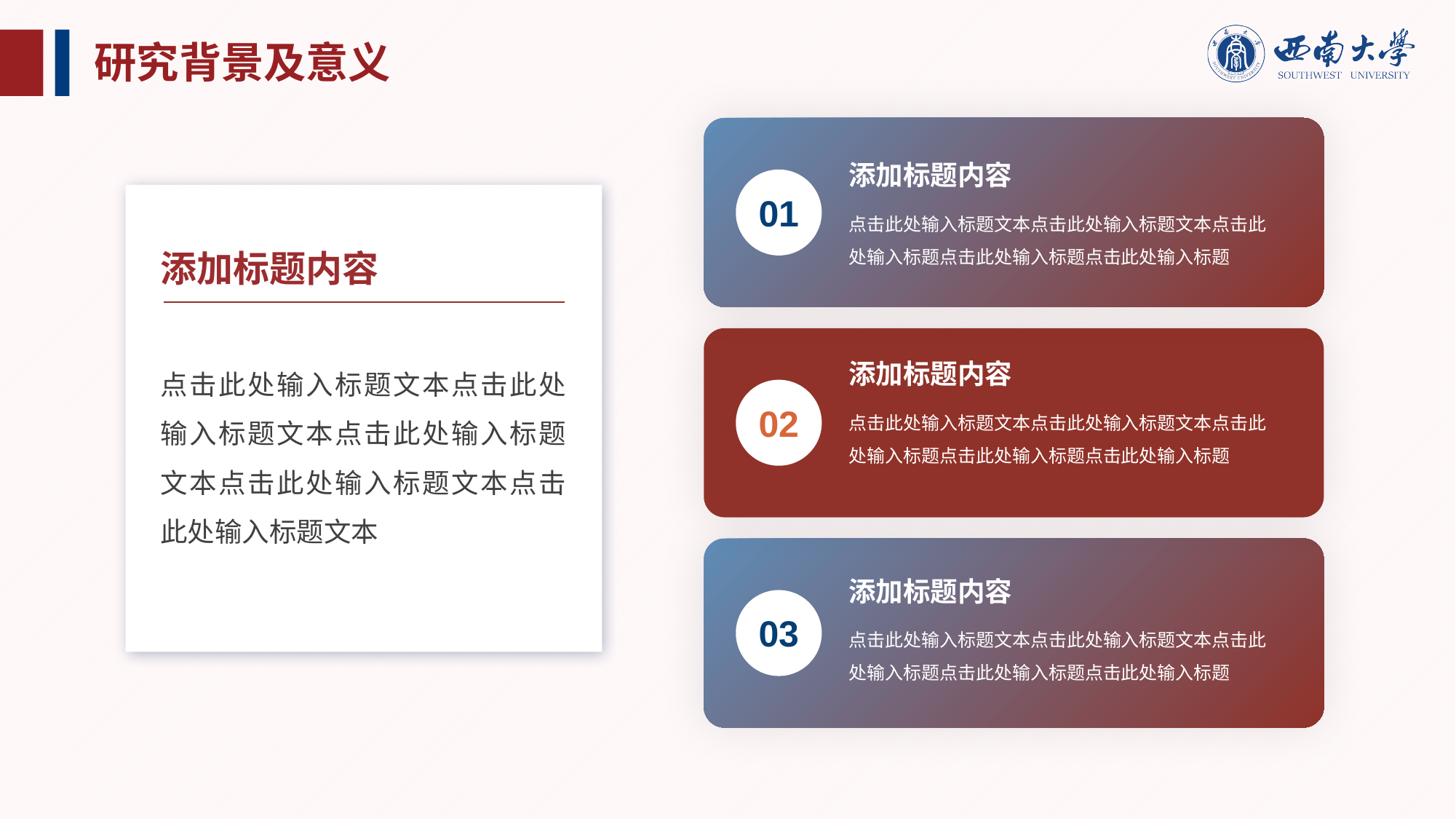

研究背景及意义

添加标题内容

01
点击此处输入标题文本点击此处输入标题文本点击此处输入标题点击此处输入标题点击此处输入标题

添加标题内容
点击此处输入标题文本点击此处输入标题文本点击此处输入标题点击此处输入标题点击此处输入标题

添加标题内容
点击此处输入标题文本点击此处输入标题文本点击此处输入标题点击此处输入标题点击此处输入标题

添加标题内容

点击此处输入标题文本点击此处输入标题文本点击此处输入标题文本点击此处输入标题文本点击此处输入标题文本

02

03